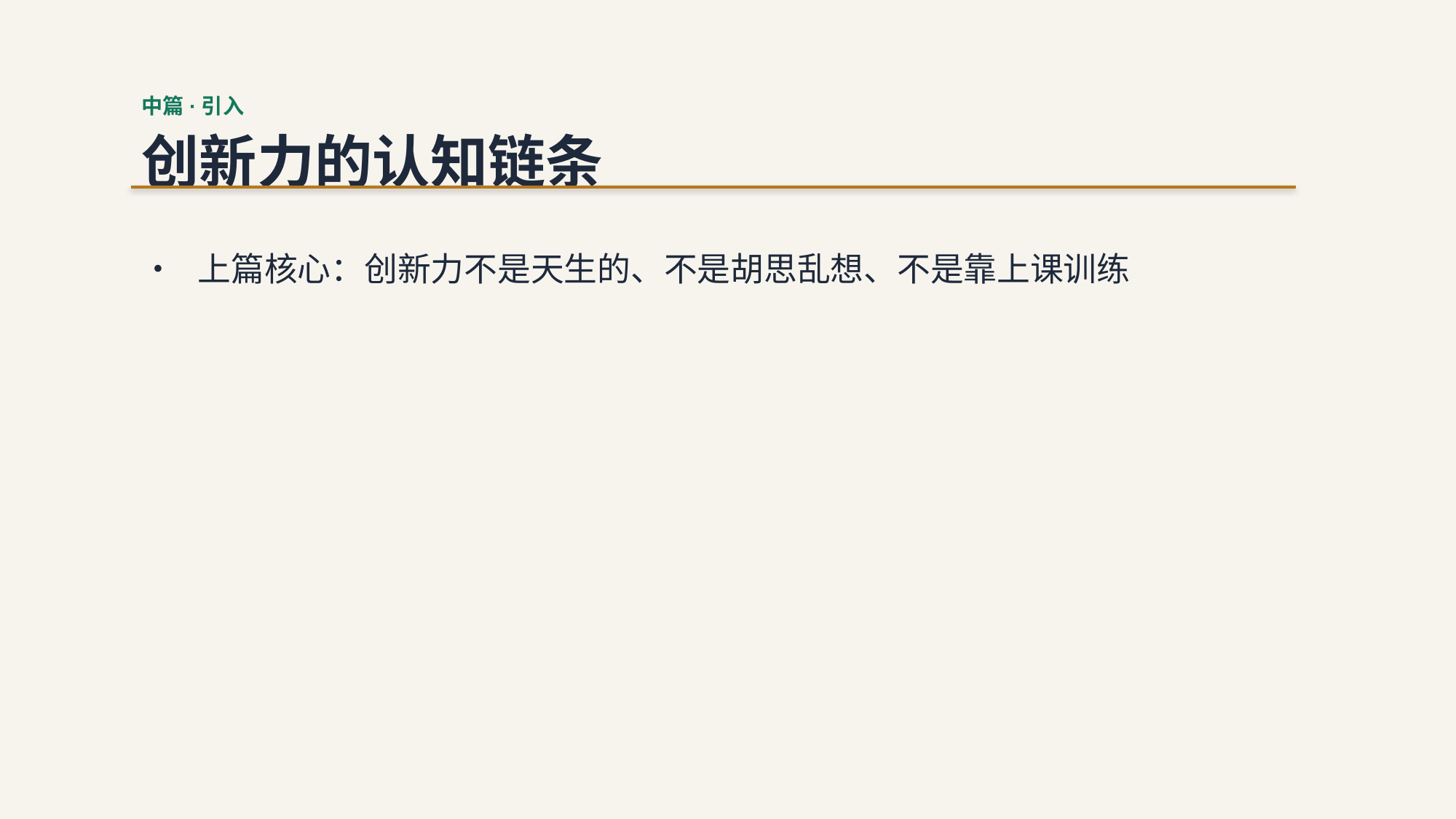

中篇·引入
创新力的认知链条

•  上篇核心：创新力不是天生的、不是胡思乱想、不是靠上课训练
•  本篇视角：从认知科学和学习理论，一层一层往里看
•  核心观点：普通人的创新力来自“长期刻意进步后的自然溢出”
•  本篇结构：四层认知——提问 → 深度 → 进步 → 志向